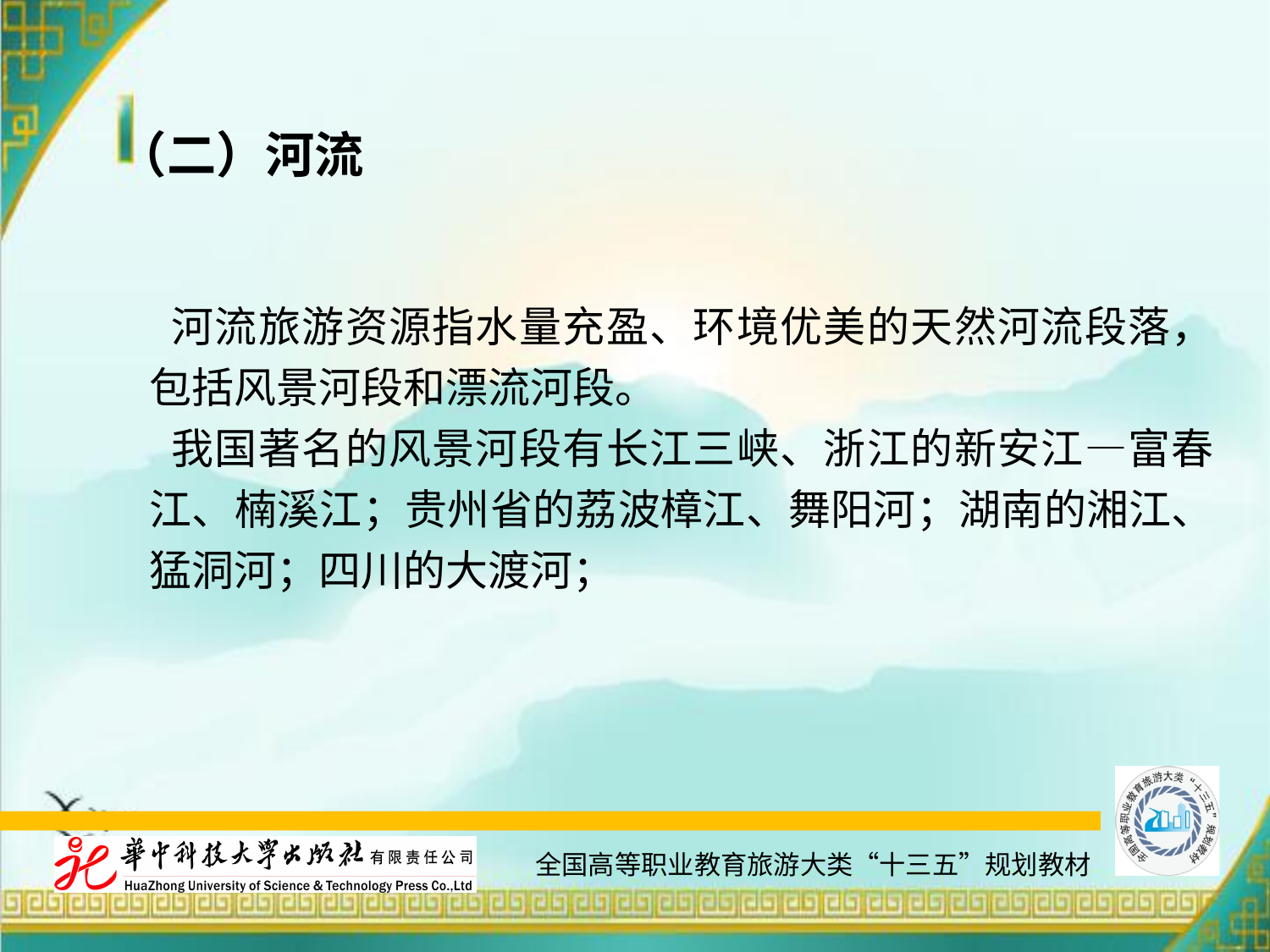

（二）河流

    河流旅游资源指水量充盈、环境优美的天然河流段落，包括风景河段和漂流河段。
    我国著名的风景河段有长江三峡、浙江的新安江—富春江、楠溪江；贵州省的荔波樟江、舞阳河；湖南的湘江、猛洞河；四川的大渡河；